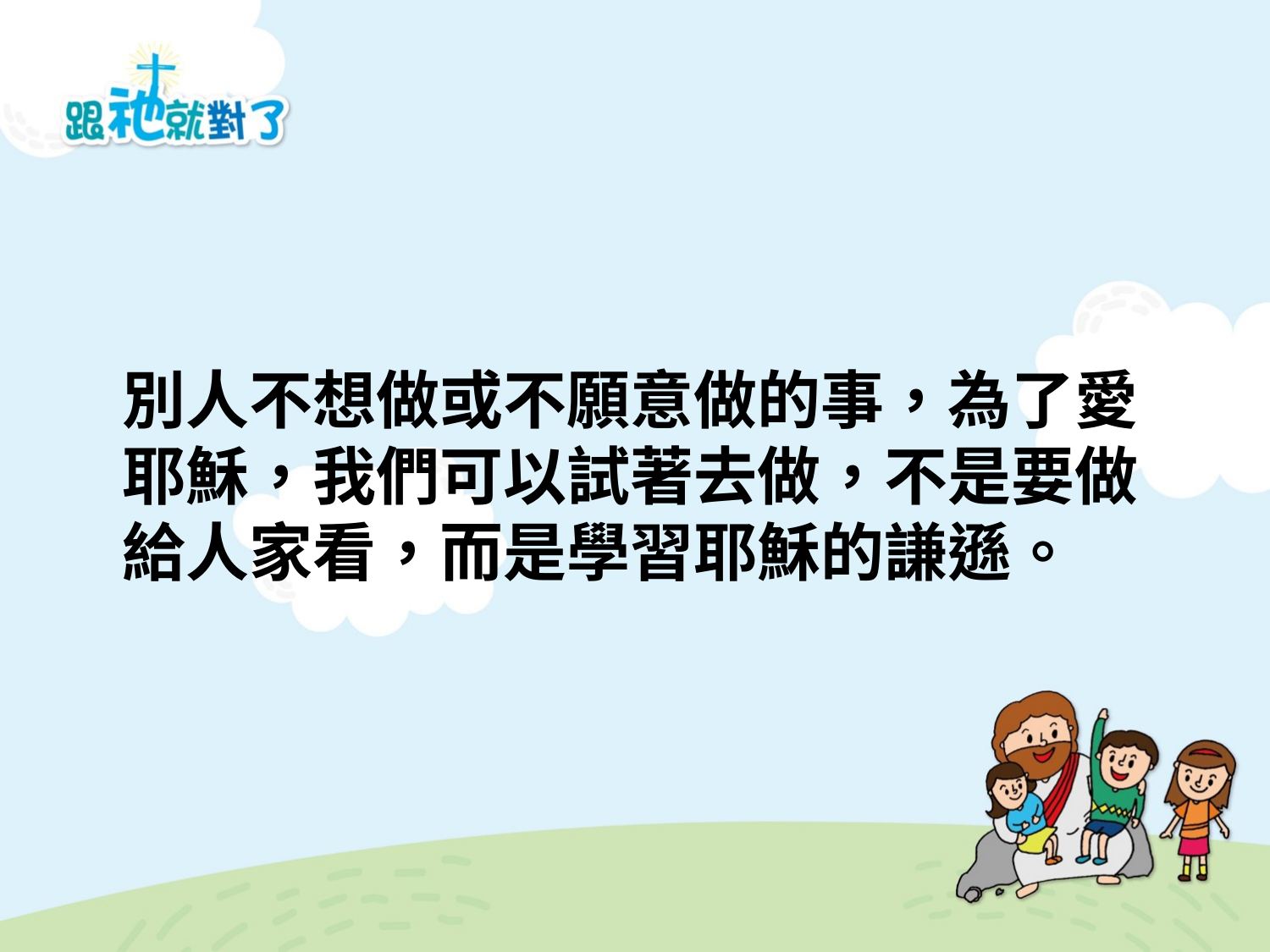

別人不想做或不願意做的事，為了愛耶穌，我們可以試著去做，不是要做給人家看，而是學習耶穌的謙遜。